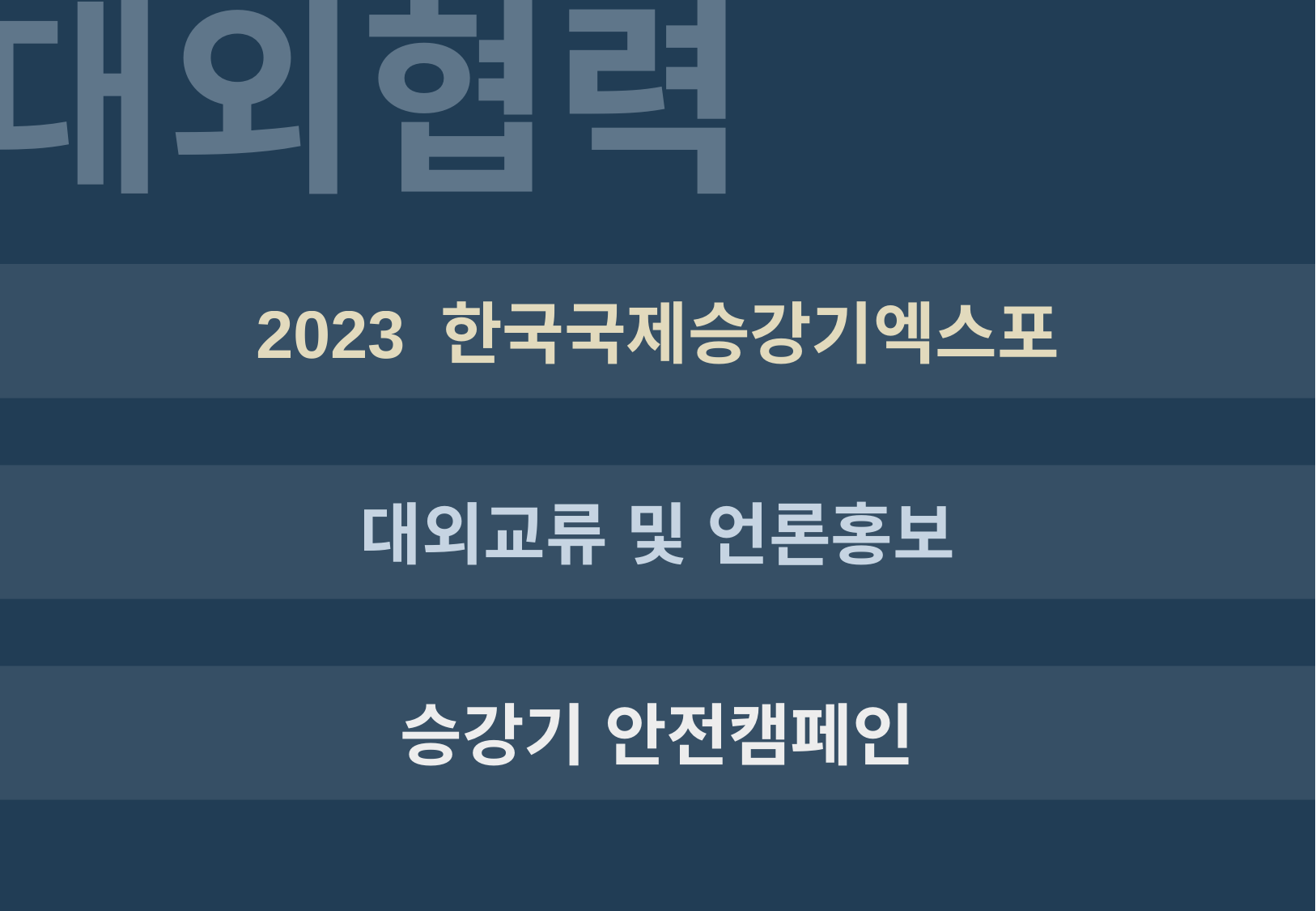

대외협력
2023 한국국제승강기엑스포
대외교류 및 언론홍보
승강기 안전캠페인